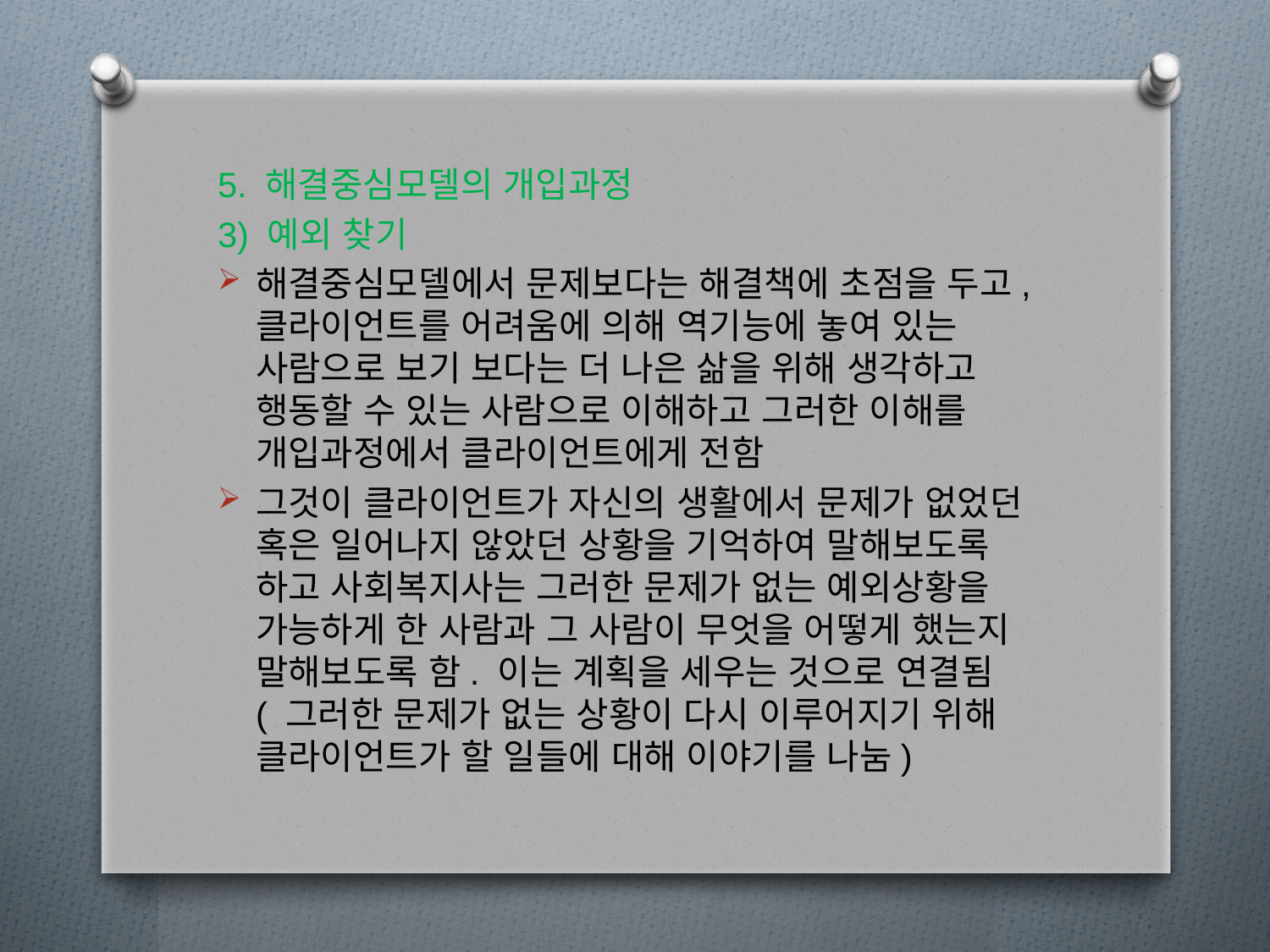

5. 해결중심모델의 개입과정
3) 예외 찾기
해결중심모델에서 문제보다는 해결책에 초점을 두고, 클라이언트를 어려움에 의해 역기능에 놓여 있는 사람으로 보기 보다는 더 나은 삶을 위해 생각하고 행동할 수 있는 사람으로 이해하고 그러한 이해를 개입과정에서 클라이언트에게 전함
그것이 클라이언트가 자신의 생활에서 문제가 없었던 혹은 일어나지 않았던 상황을 기억하여 말해보도록 하고 사회복지사는 그러한 문제가 없는 예외상황을 가능하게 한 사람과 그 사람이 무엇을 어떻게 했는지 말해보도록 함. 이는 계획을 세우는 것으로 연결됨( 그러한 문제가 없는 상황이 다시 이루어지기 위해 클라이언트가 할 일들에 대해 이야기를 나눔)